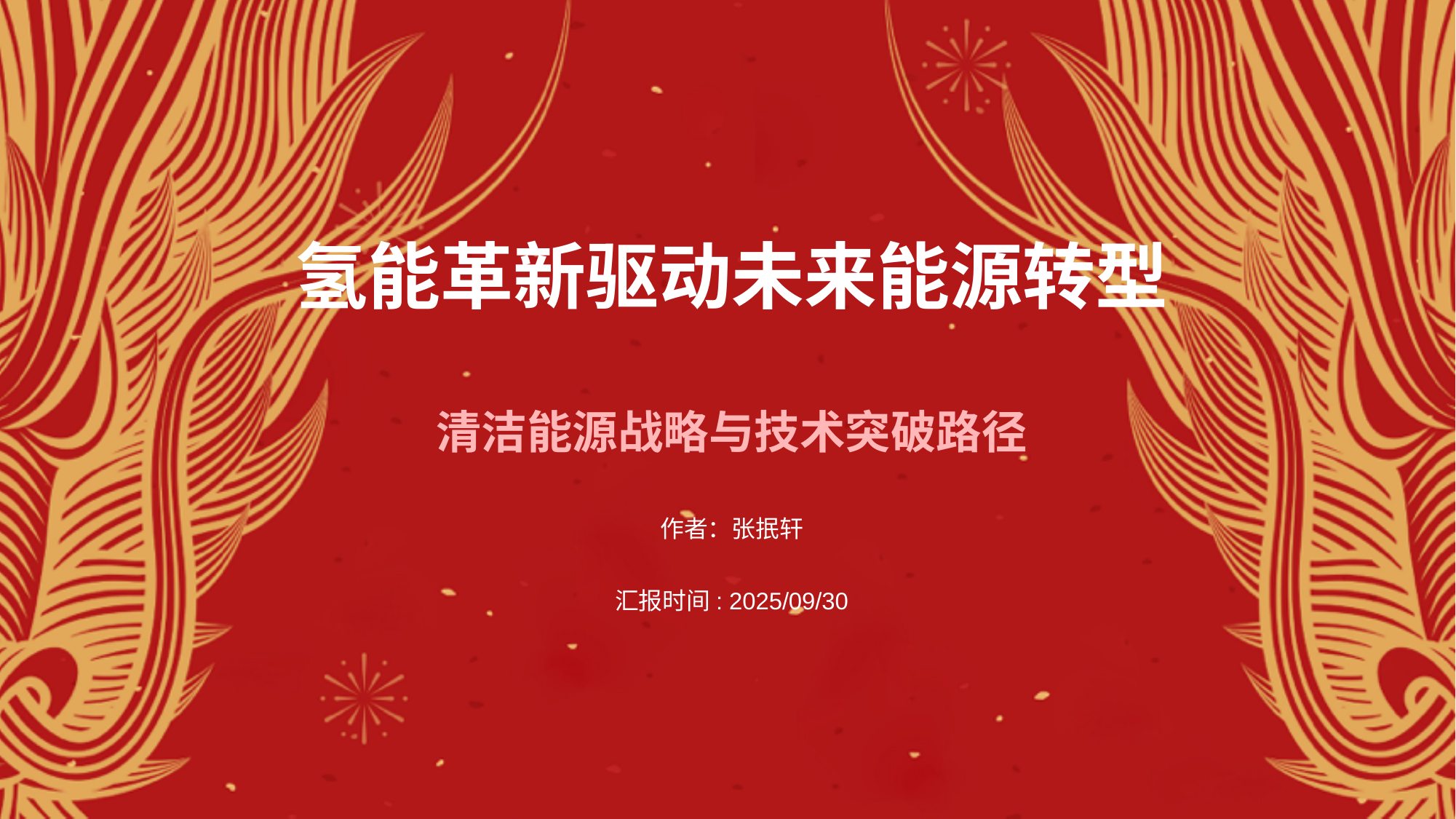

氢能革新驱动未来能源转型
清洁能源战略与技术突破路径

作者：张抿轩

汇报时间: 2025/09/30